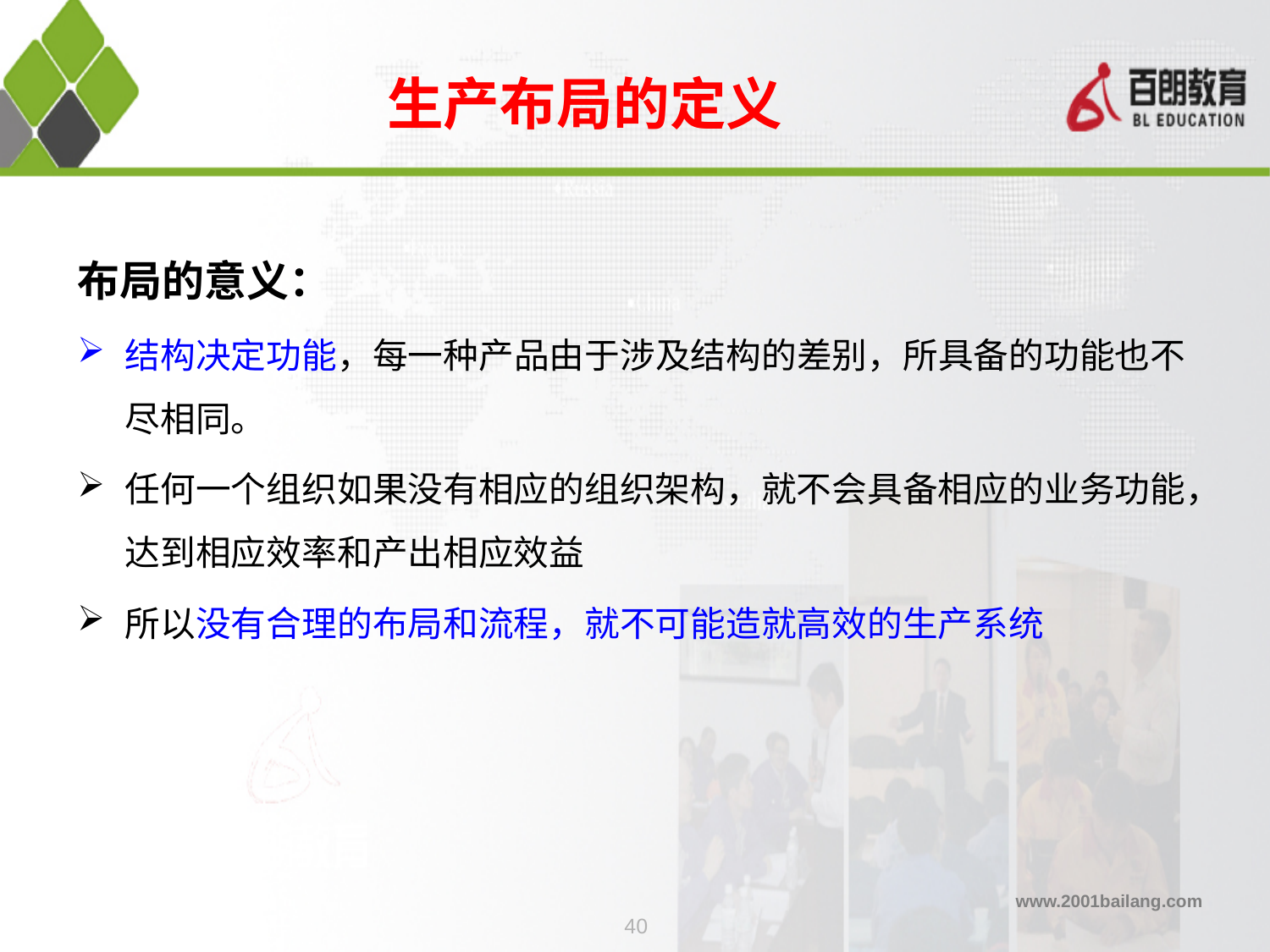

# 生产布局的定义
布局的意义：
结构决定功能，每一种产品由于涉及结构的差别，所具备的功能也不尽相同。
任何一个组织如果没有相应的组织架构，就不会具备相应的业务功能，达到相应效率和产出相应效益
所以没有合理的布局和流程，就不可能造就高效的生产系统
40